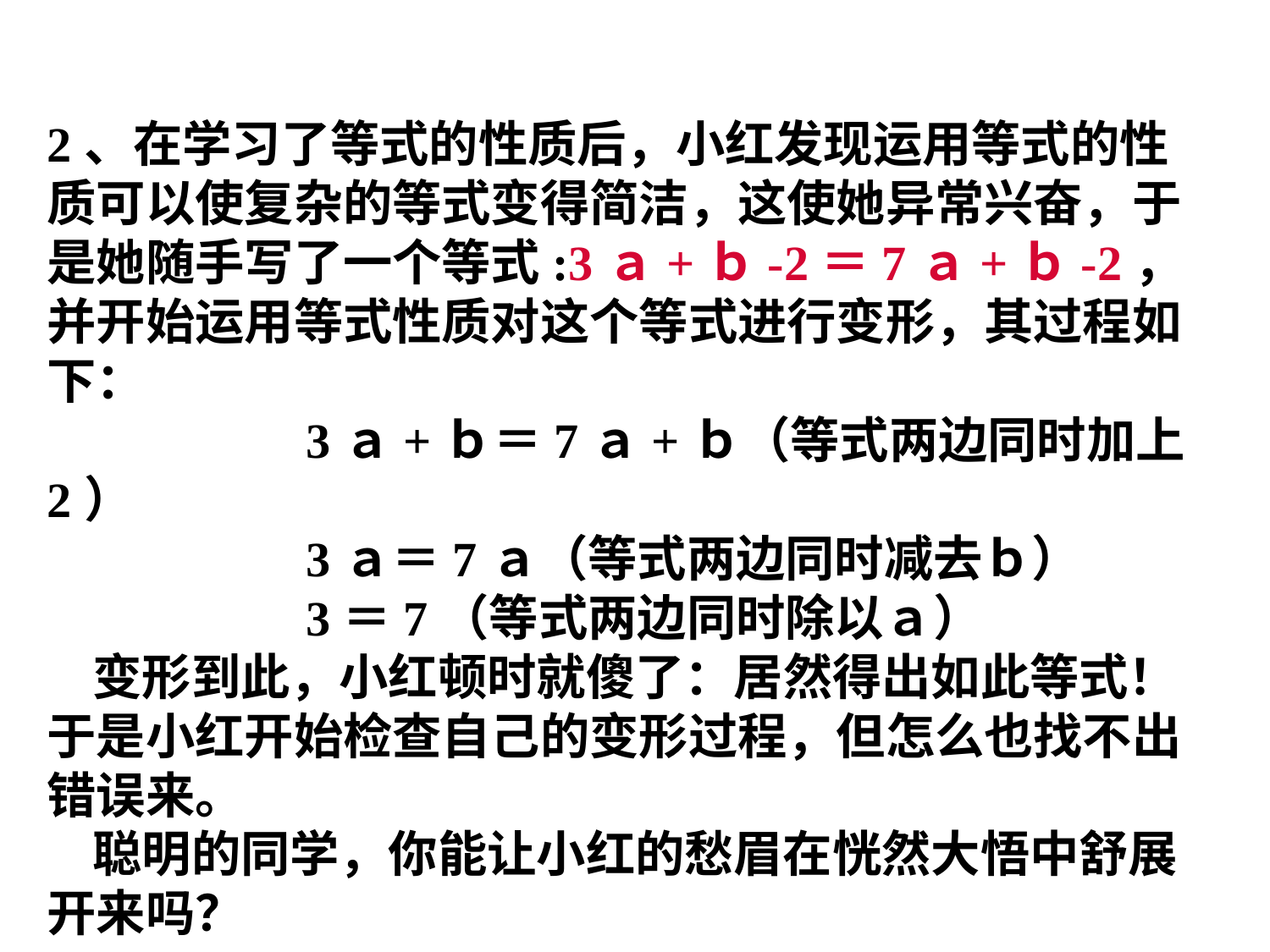

2、在学习了等式的性质后，小红发现运用等式的性质可以使复杂的等式变得简洁，这使她异常兴奋，于是她随手写了一个等式:3ａ+ｂ-2＝7ａ+ｂ-2，并开始运用等式性质对这个等式进行变形，其过程如下：
　　　　　3ａ+ｂ＝7ａ+ｂ（等式两边同时加上2）
　　　　　3ａ＝7ａ（等式两边同时减去ｂ）
　　　　　3＝7（等式两边同时除以ａ）
   变形到此，小红顿时就傻了：居然得出如此等式！于是小红开始检查自己的变形过程，但怎么也找不出错误来。
   聪明的同学，你能让小红的愁眉在恍然大悟中舒展开来吗？